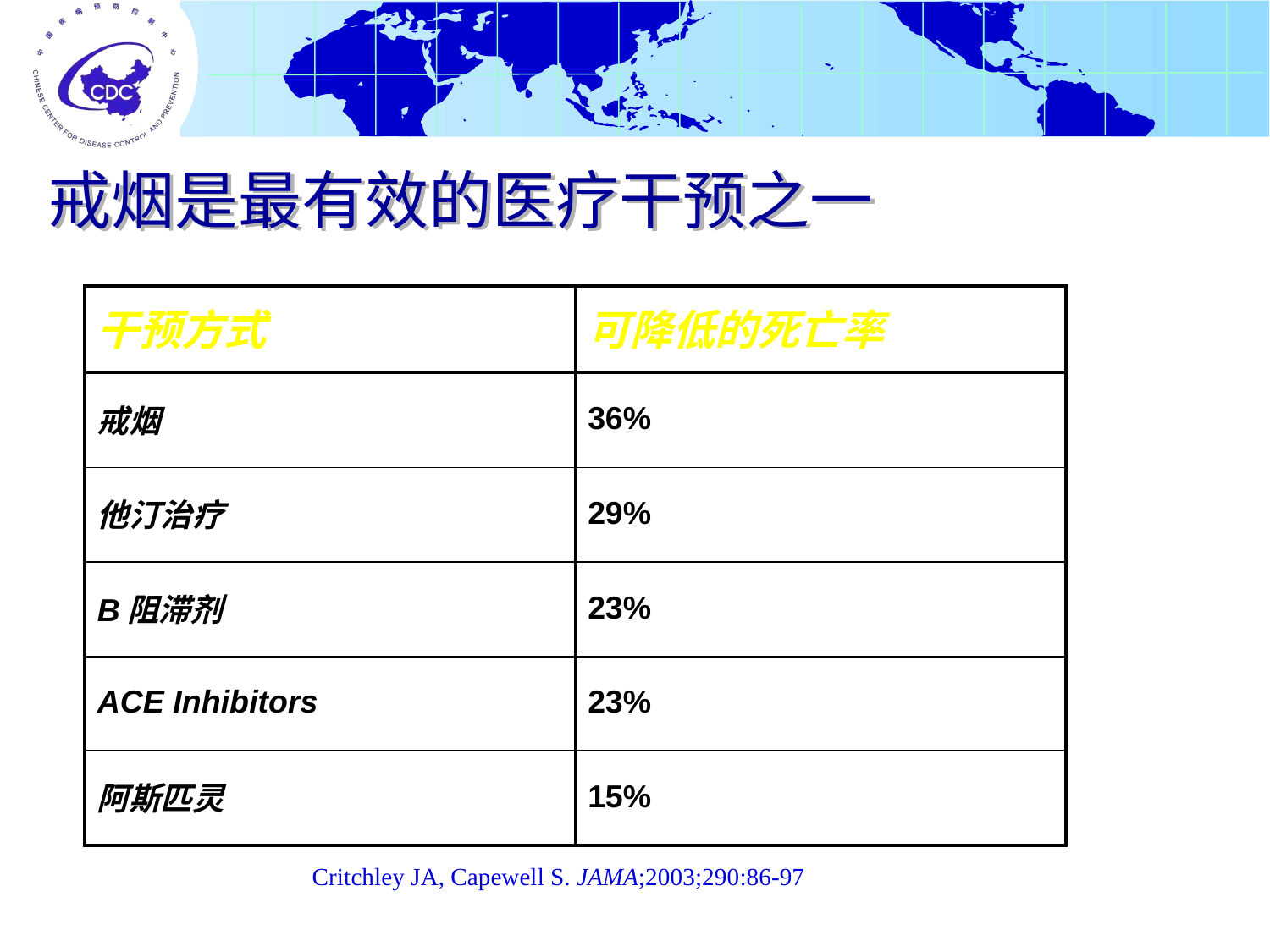

# 戒烟是最有效的医疗干预之一
| 干预方式 | 可降低的死亡率 |
| --- | --- |
| 戒烟 | 36% |
| 他汀治疗 | 29% |
| B阻滞剂 | 23% |
| ACE Inhibitors | 23% |
| 阿斯匹灵 | 15% |
Critchley JA, Capewell S. JAMA;2003;290:86-97